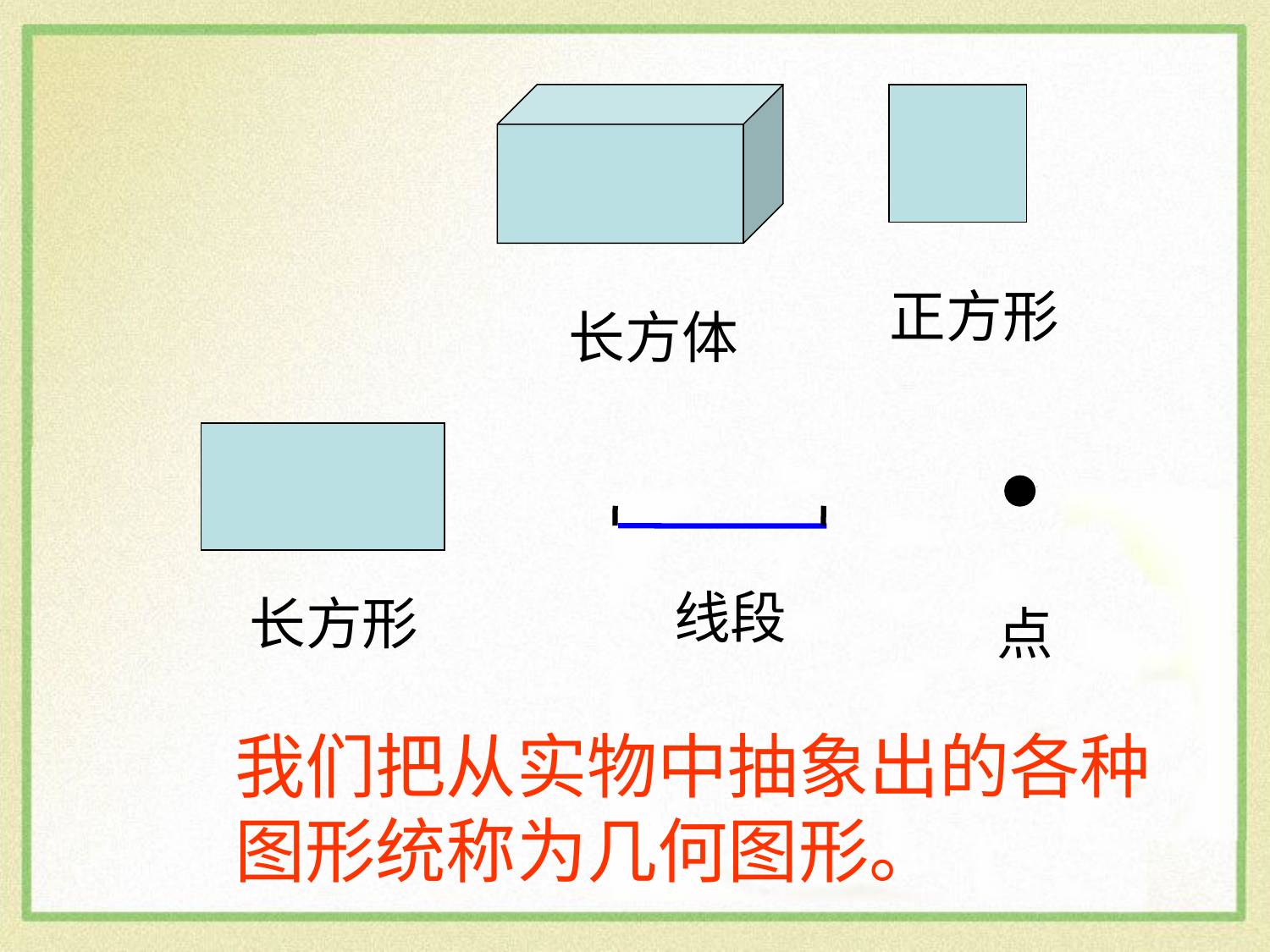

正方形
    长方体

        线段
      长方形
点
我们把从实物中抽象出的各种图形统称为几何图形。